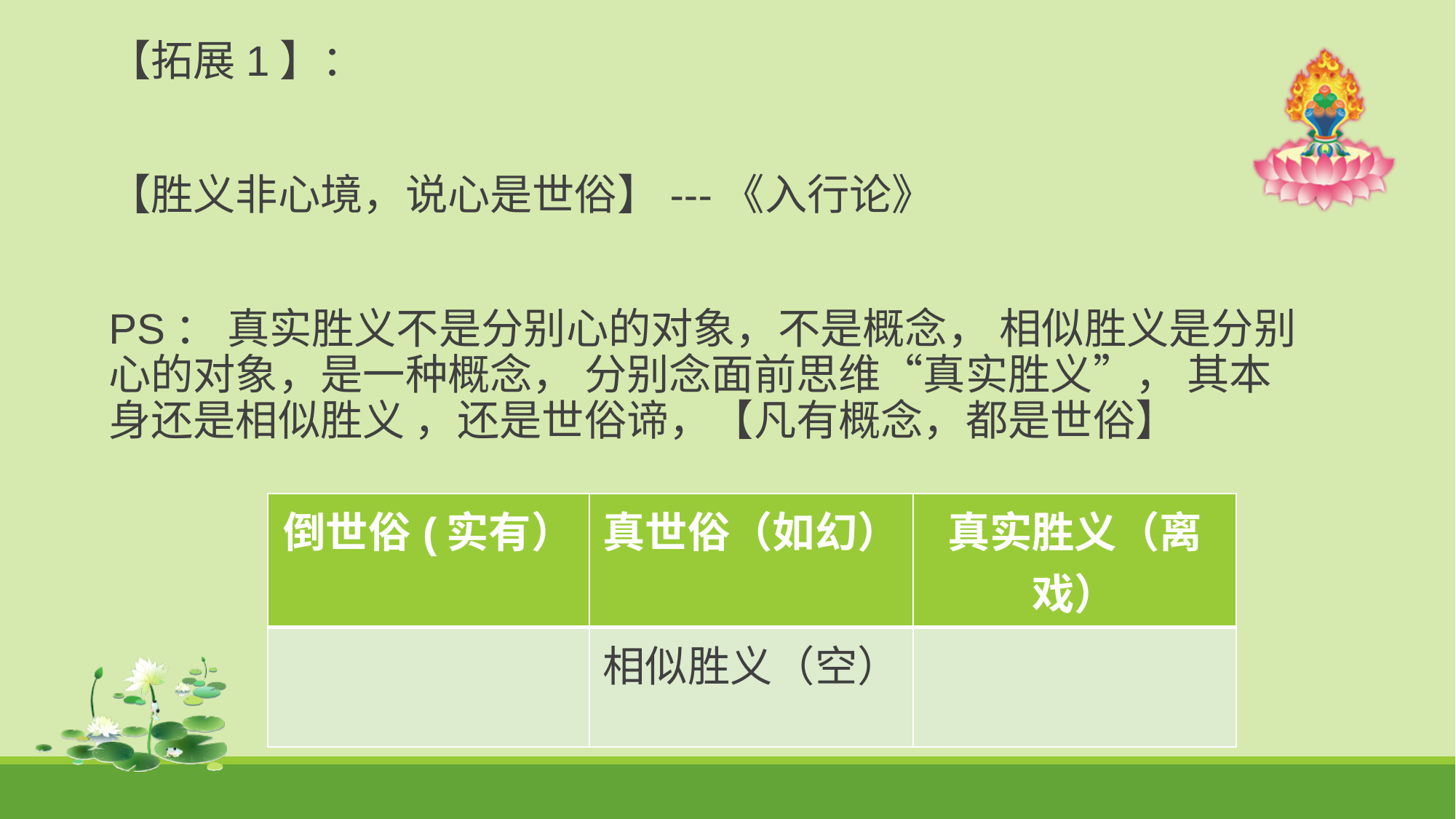

【拓展1】：

【胜义非心境，说心是世俗】---《入行论》

PS： 真实胜义不是分别心的对象，不是概念， 相似胜义是分别心的对象，是一种概念， 分别念面前思维“真实胜义”， 其本身还是相似胜义 ，还是世俗谛，【凡有概念，都是世俗】

| 倒世俗(实有） | 真世俗（如幻） | 真实胜义（离戏） |
| --- | --- | --- |
|  | 相似胜义（空） |  |